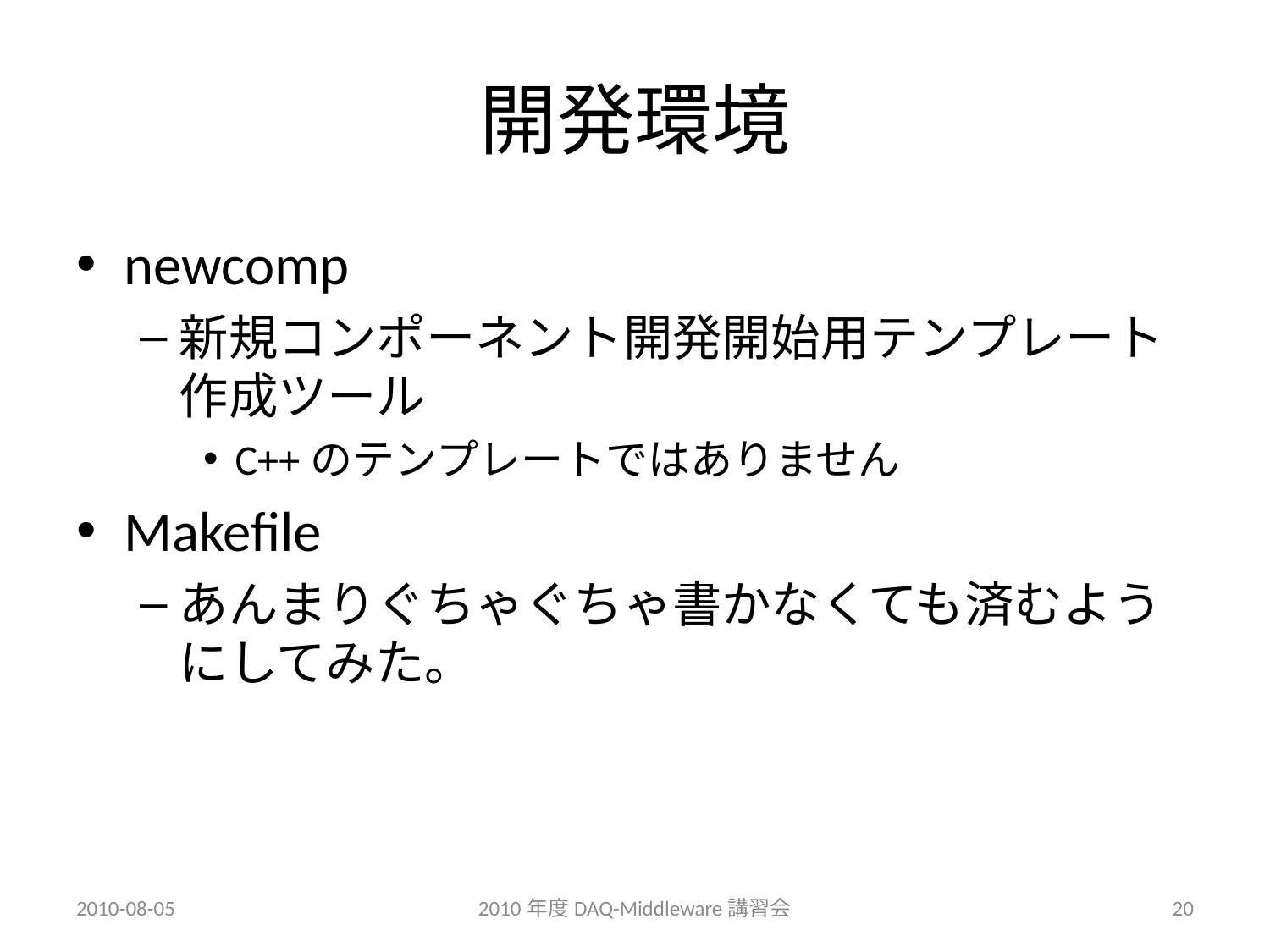

# 開発環境
newcomp
新規コンポーネント開発開始用テンプレート作成ツール
C++のテンプレートではありません
Makefile
あんまりぐちゃぐちゃ書かなくても済むようにしてみた。
2010-08-05
2010年度DAQ-Middleware講習会
20